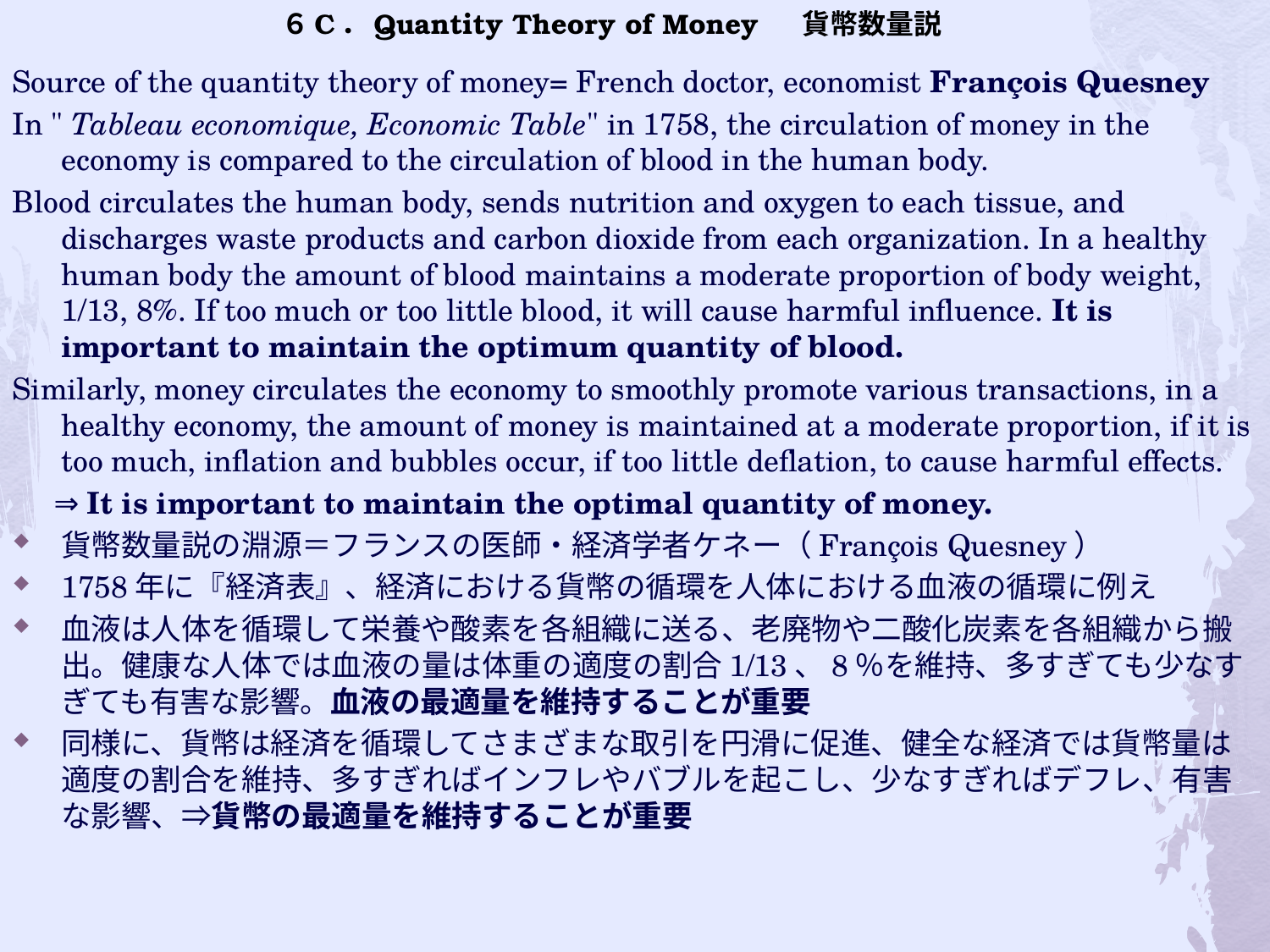

# ６C．Quantity Theory of Money    貨幣数量説
Source of the quantity theory of money= French doctor, economist François Quesney
In " Tableau economique, Economic Table" in 1758, the circulation of money in the economy is compared to the circulation of blood in the human body.
Blood circulates the human body, sends nutrition and oxygen to each tissue, and discharges waste products and carbon dioxide from each organization. In a healthy human body the amount of blood maintains a moderate proportion of body weight, 1/13, 8%. If too much or too little blood, it will cause harmful influence. It is important to maintain the optimum quantity of blood.
Similarly, money circulates the economy to smoothly promote various transactions, in a healthy economy, the amount of money is maintained at a moderate proportion, if it is too much, inflation and bubbles occur, if too little deflation, to cause harmful effects.
     ⇒ It is important to maintain the optimal quantity of money.
貨幣数量説の淵源＝フランスの医師・経済学者ケネー（François Quesney）
1758年に『経済表』、経済における貨幣の循環を人体における血液の循環に例え
血液は人体を循環して栄養や酸素を各組織に送る、老廃物や二酸化炭素を各組織から搬出。健康な人体では血液の量は体重の適度の割合1/13、8％を維持、多すぎても少なすぎても有害な影響。血液の最適量を維持することが重要
同様に、貨幣は経済を循環してさまざまな取引を円滑に促進、健全な経済では貨幣量は適度の割合を維持、多すぎればインフレやバブルを起こし、少なすぎればデフレ、有害な影響、⇒貨幣の最適量を維持することが重要